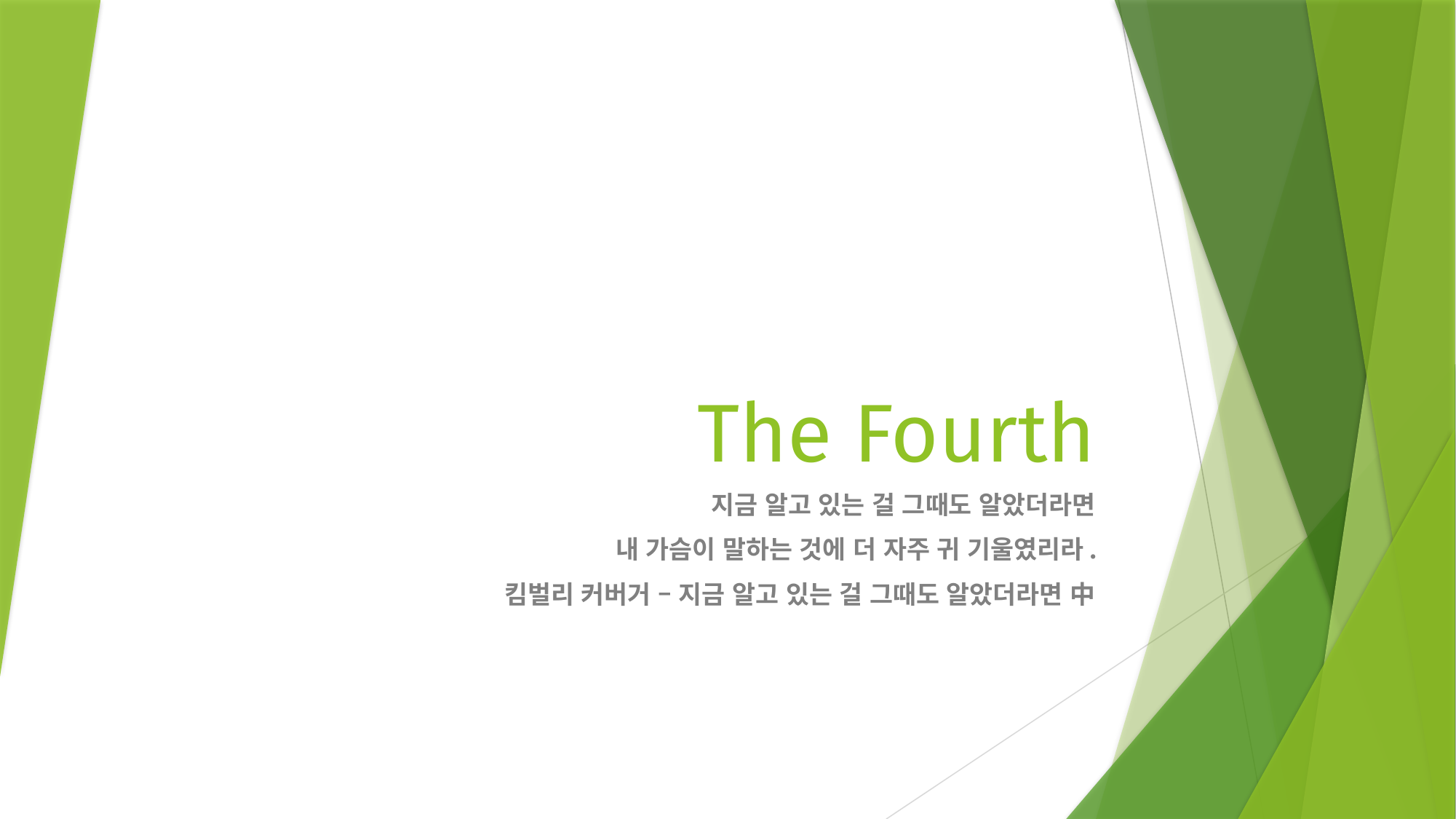

# The Fourth
지금 알고 있는 걸 그때도 알았더라면
내 가슴이 말하는 것에 더 자주 귀 기울였리라.
킴벌리 커버거 – 지금 알고 있는 걸 그때도 알았더라면 中